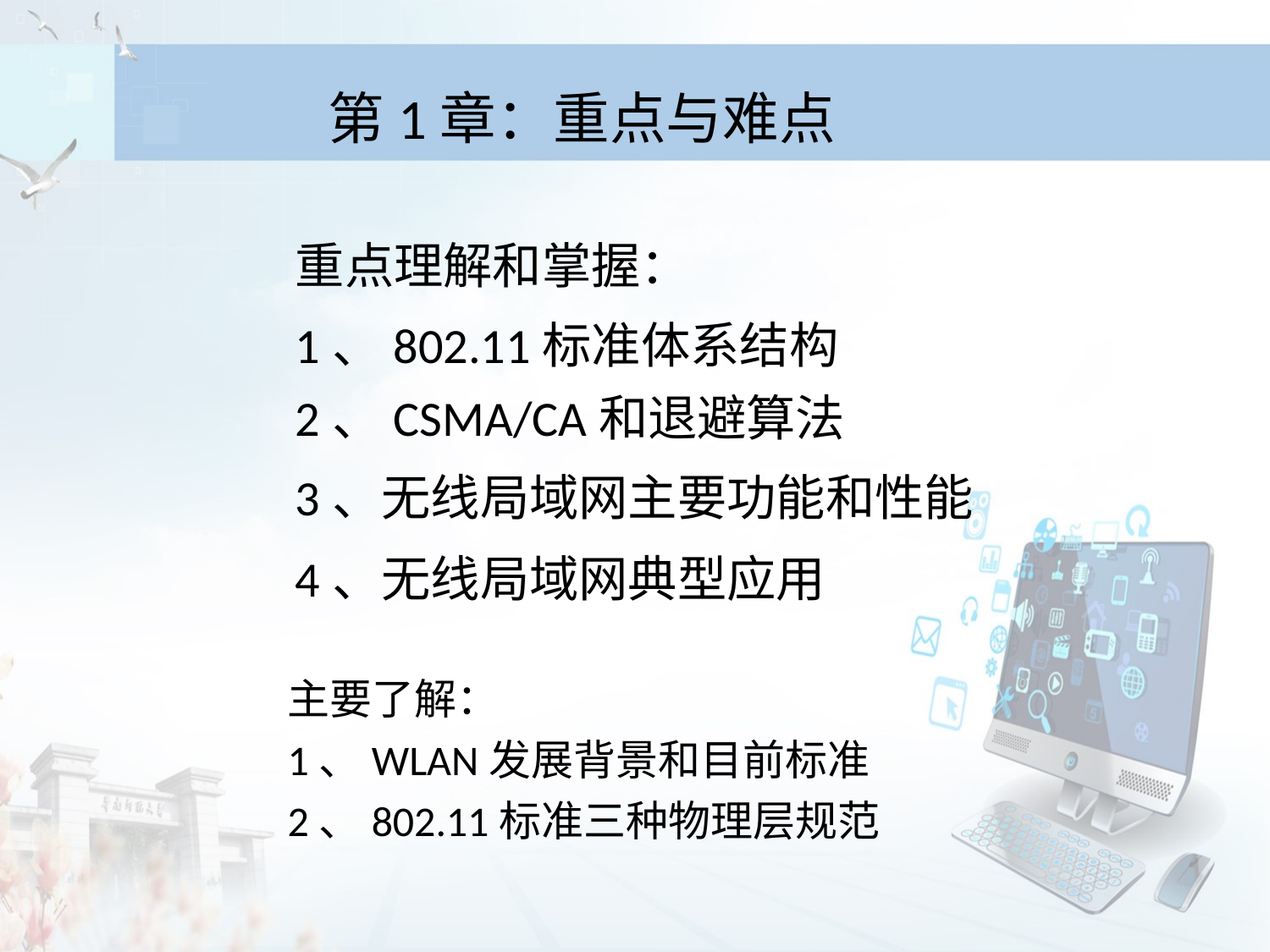

第1章：重点与难点
重点理解和掌握：
1、802.11标准体系结构
2、CSMA/CA和退避算法
3、无线局域网主要功能和性能
4、无线局域网典型应用
主要了解：
1、WLAN发展背景和目前标准
2、802.11标准三种物理层规范